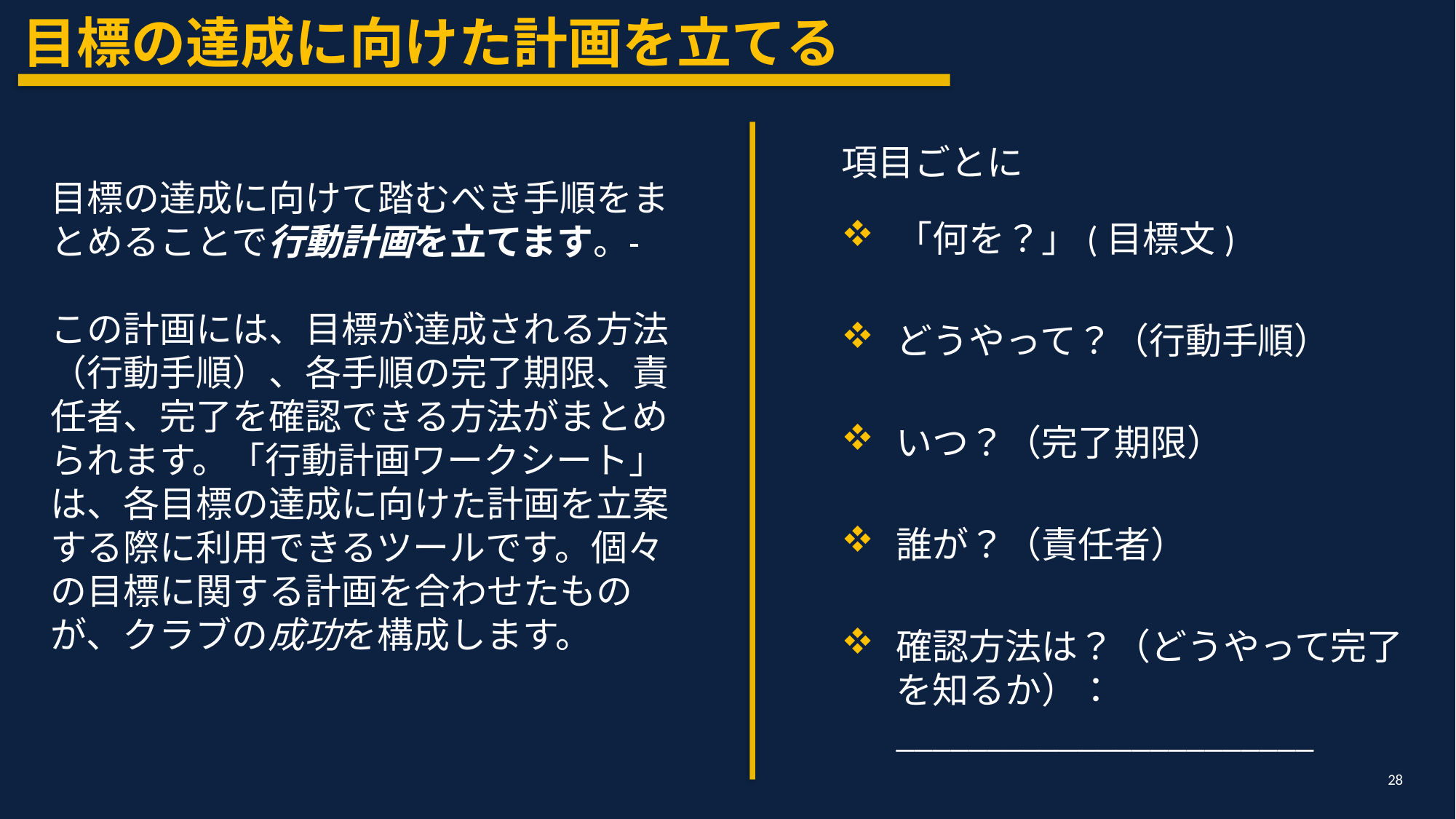

目標の達成に向けた計画を立てる

項目ごとに

「何を？」(目標文)

どうやって？（行動手順）

いつ？（完了期限）

誰が？（責任者）

確認方法は？（どうやって完了を知るか）：_______________________

目標の達成に向けて踏むべき手順をまとめることで行動計画を立てます。

この計画には、目標が達成される方法（行動手順）、各手順の完了期限、責任者、完了を確認できる方法がまとめられます。「行動計画ワークシート」は、各目標の達成に向けた計画を立案する際に利用できるツールです。個々の目標に関する計画を合わせたものが、クラブの成功を構成します。

28